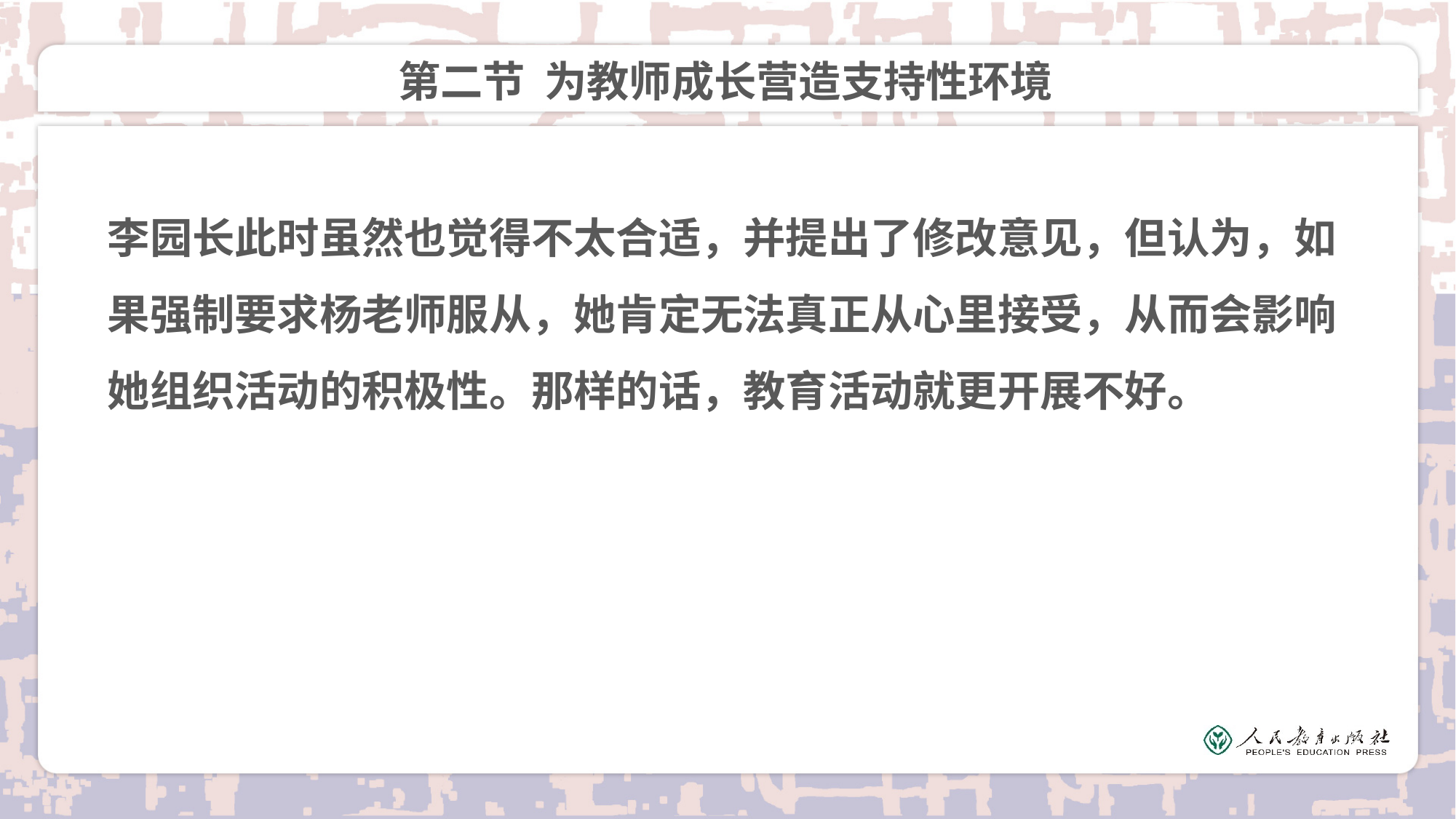

# 第二节  为教师成长营造支持性环境
李园长此时虽然也觉得不太合适，并提出了修改意见，但认为，如果强制要求杨老师服从，她肯定无法真正从心里接受，从而会影响她组织活动的积极性。那样的话，教育活动就更开展不好。